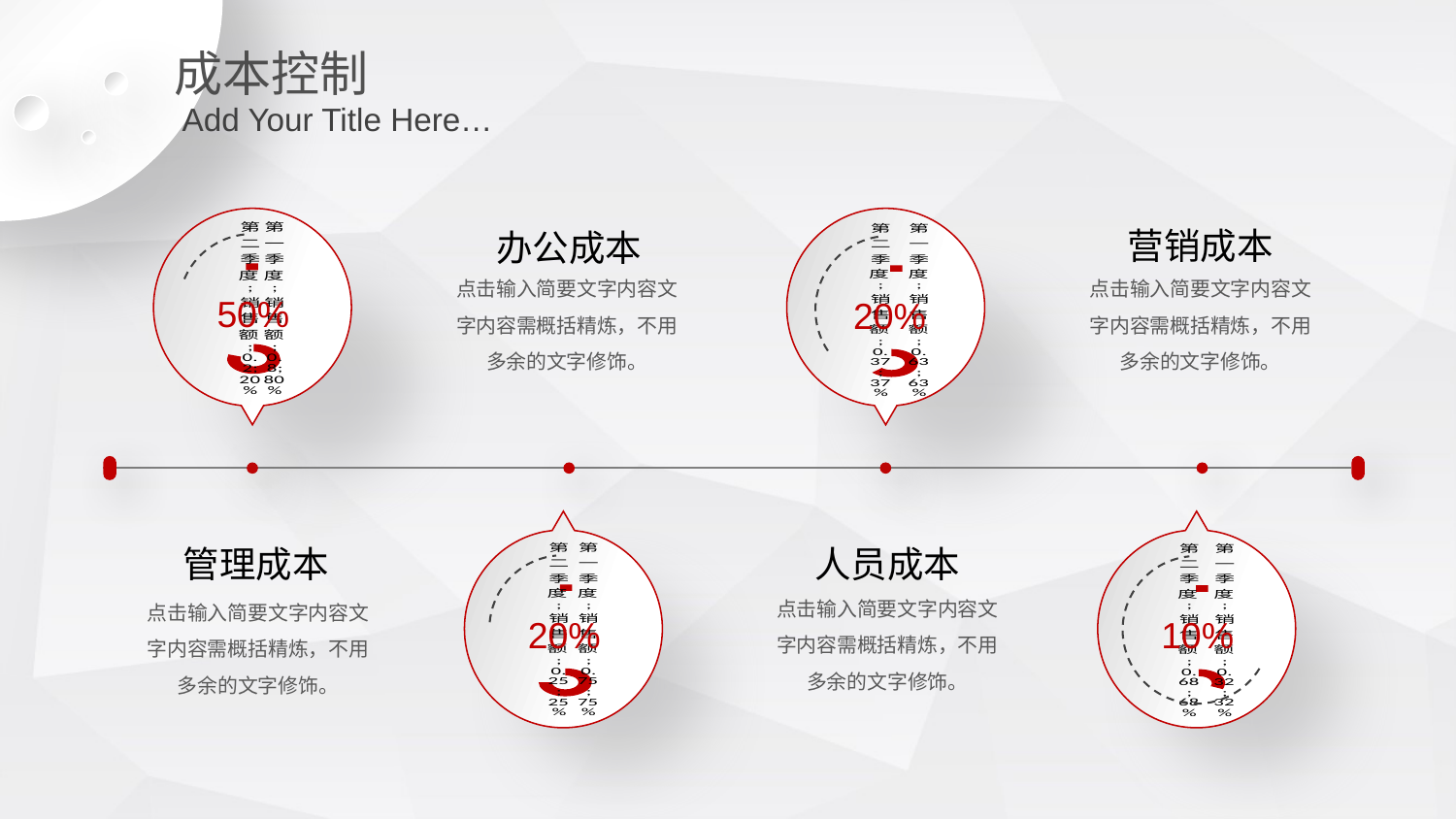

成本控制

Add Your Title Here…

营销成本
办公成本

### Chart

| Category | 销售额 |
|---|---|
| 第一季度 | 0.8 |
| 第二季度 | 0.2 |

### Chart

| Category | 销售额 |
|---|---|
| 第一季度 | 0.63 |
| 第二季度 | 0.37 |

点击输入简要文字内容文字内容需概括精炼，不用多余的文字修饰。
点击输入简要文字内容文字内容需概括精炼，不用多余的文字修饰。
50%
20%

管理成本
人员成本

### Chart

| Category | 销售额 |
|---|---|
| 第一季度 | 0.75 |
| 第二季度 | 0.25 |

### Chart

| Category | 销售额 |
|---|---|
| 第一季度 | 0.32 |
| 第二季度 | 0.68 |

点击输入简要文字内容文字内容需概括精炼，不用多余的文字修饰。
点击输入简要文字内容文字内容需概括精炼，不用多余的文字修饰。
20%
10%